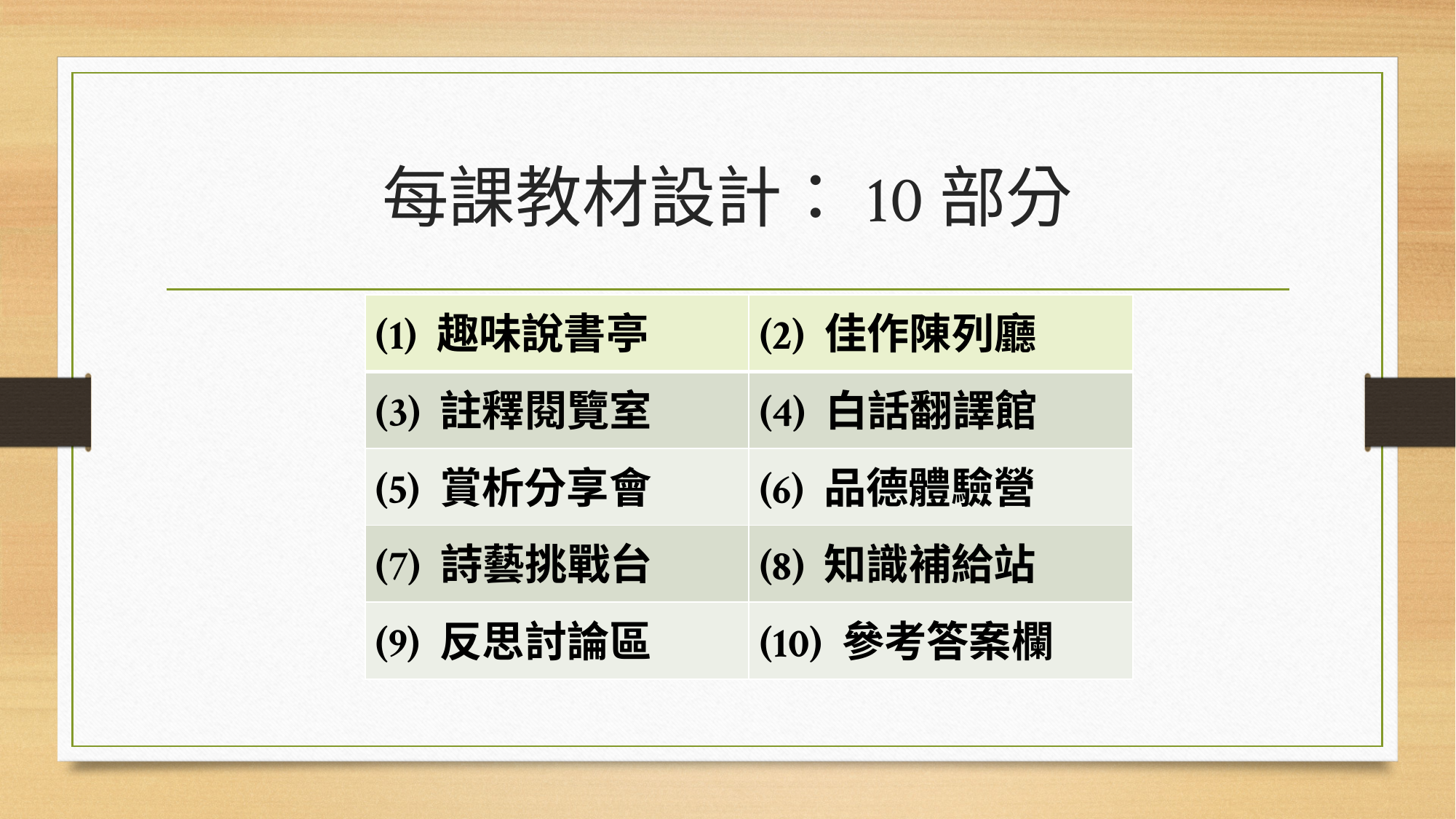

# 每課教材設計：10部分
| (1) 趣味說書亭 | (2) 佳作陳列廳 |
| --- | --- |
| (3) 註釋閱覽室 | (4) 白話翻譯館 |
| (5) 賞析分享會 | (6) 品德體驗營 |
| (7) 詩藝挑戰台 | (8) 知識補給站 |
| (9) 反思討論區 | (10) 參考答案欄 |